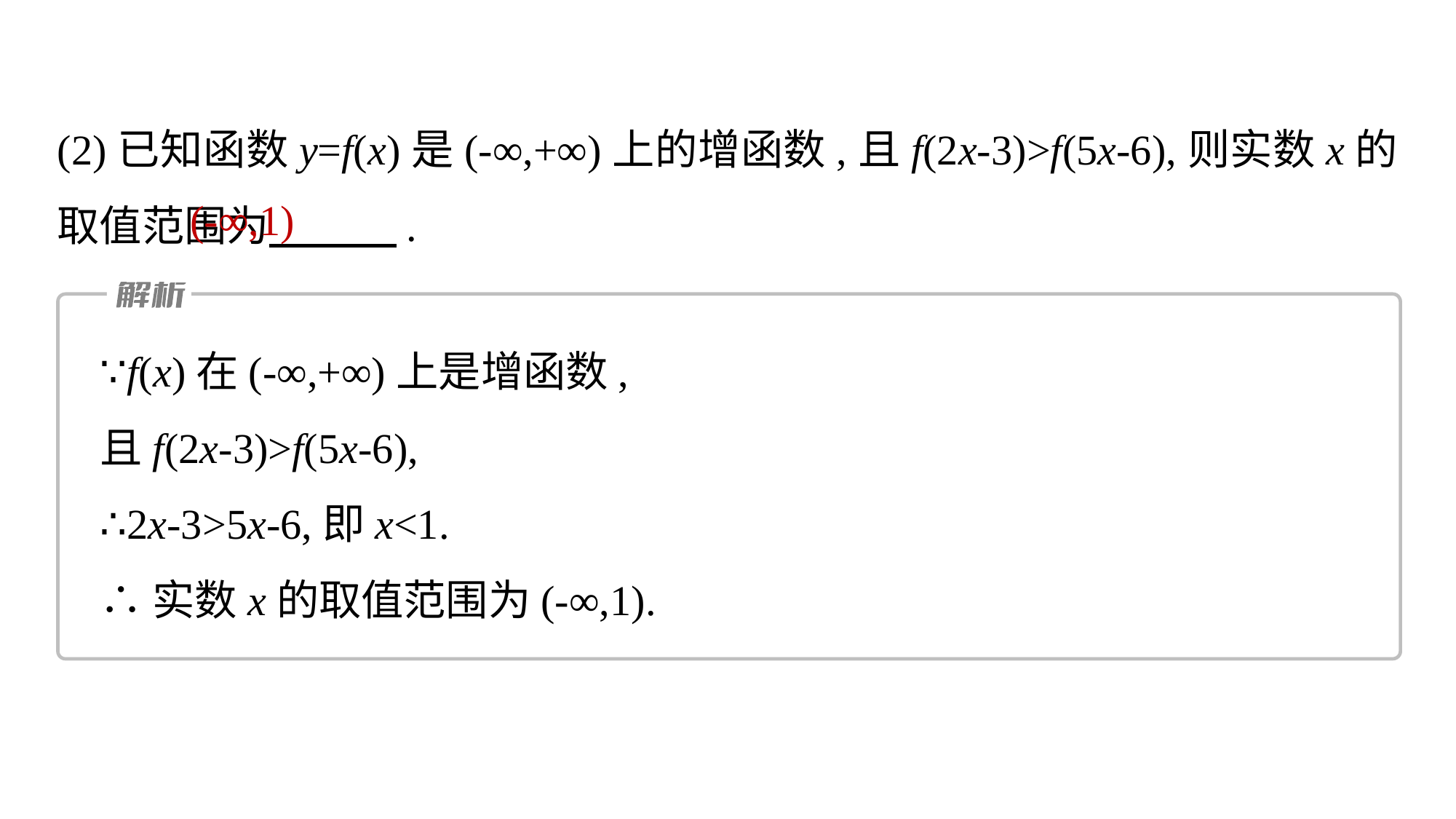

(2)已知函数y=f(x)是(-∞,+∞)上的增函数,且f(2x-3)>f(5x-6),则实数x的取值范围为　　　.
(-∞,1)

∵f(x)在(-∞,+∞)上是增函数,
且f(2x-3)>f(5x-6),
∴2x-3>5x-6,即x<1.
∴实数x的取值范围为(-∞,1).